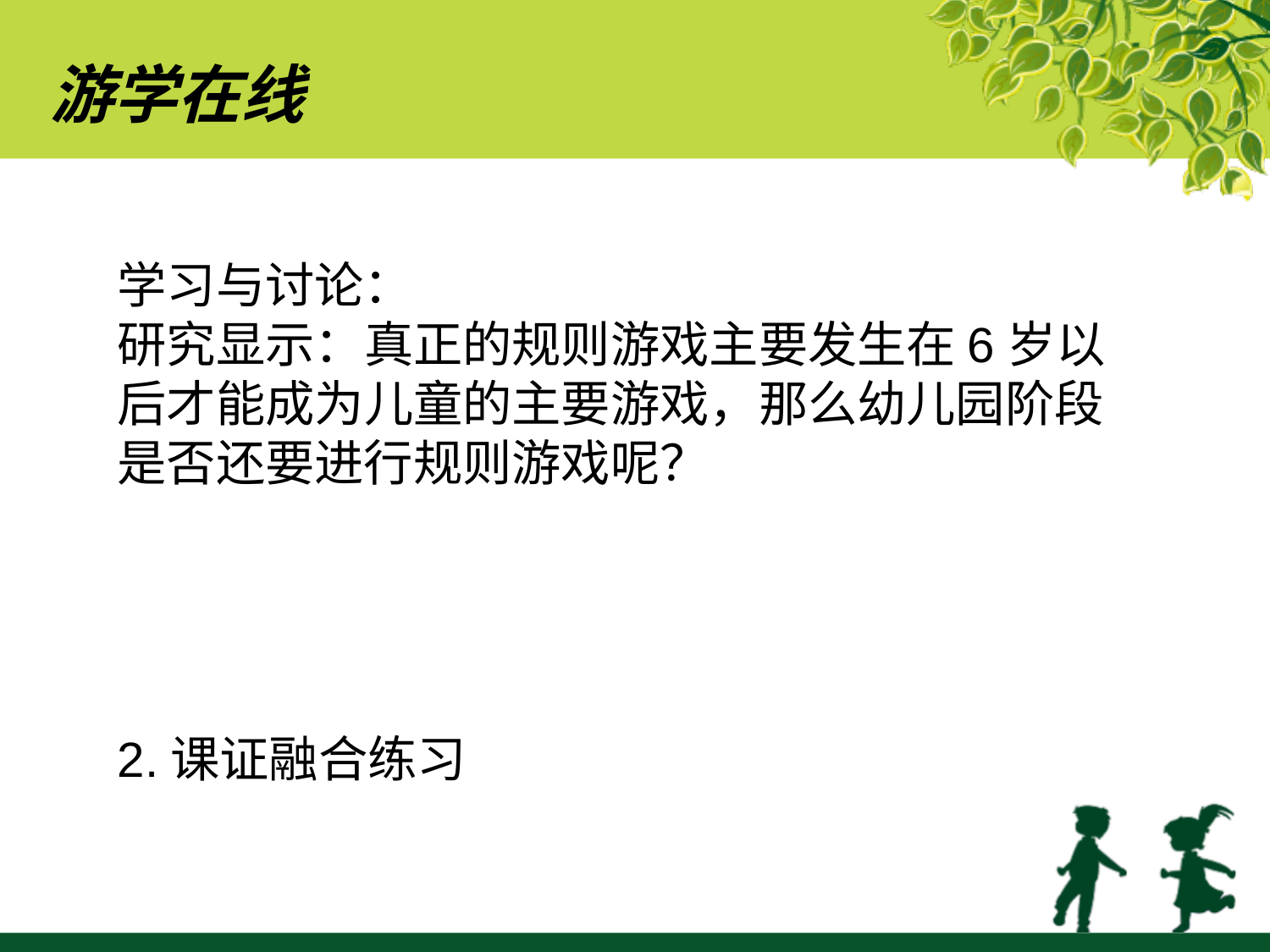

游学在线
学习与讨论：
研究显示：真正的规则游戏主要发生在6岁以后才能成为儿童的主要游戏，那么幼儿园阶段是否还要进行规则游戏呢？

2.课证融合练习